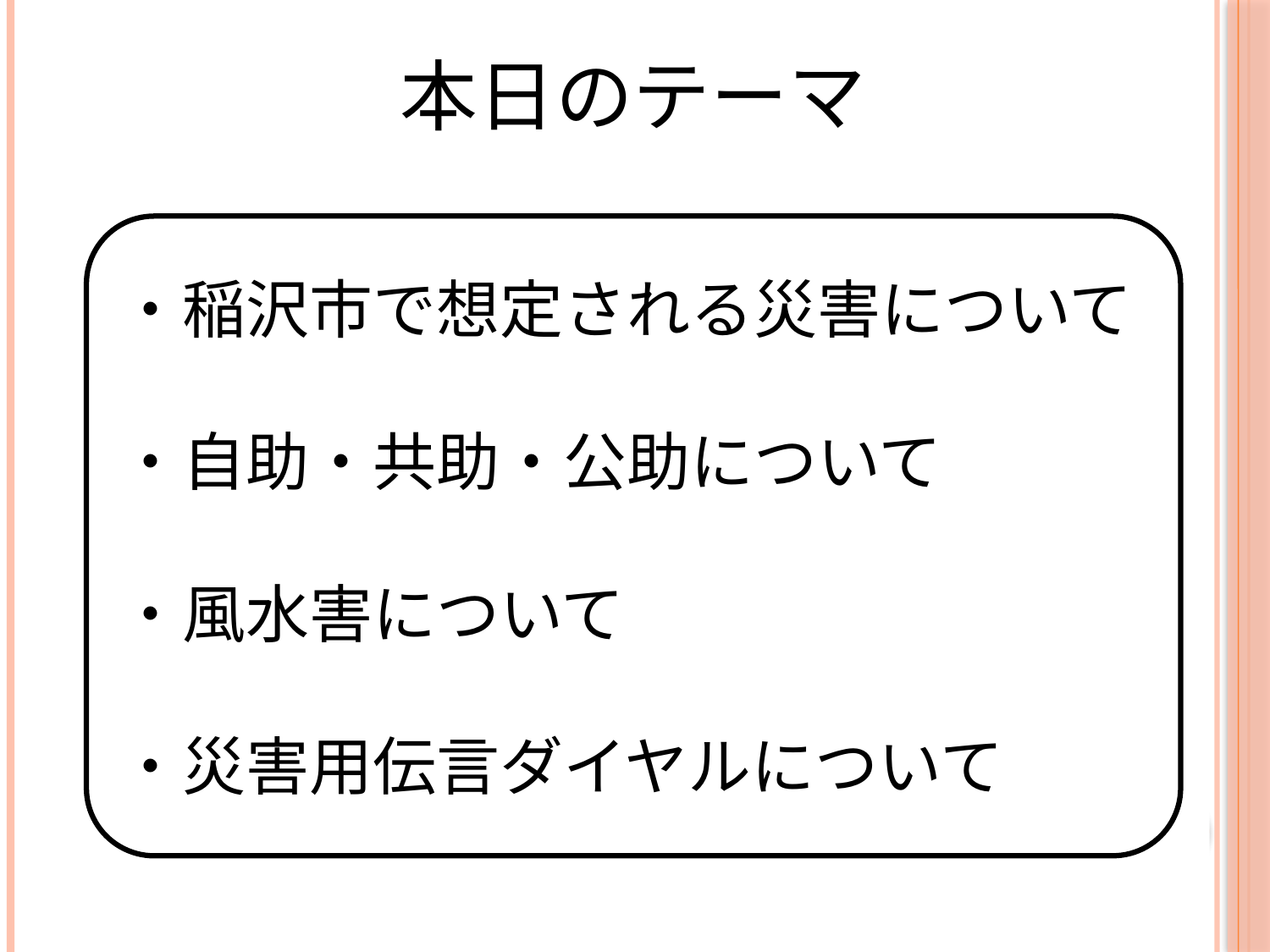

# 本日のテーマ
・稲沢市で想定される災害について

・自助・共助・公助について

・風水害について

・災害用伝言ダイヤルについて